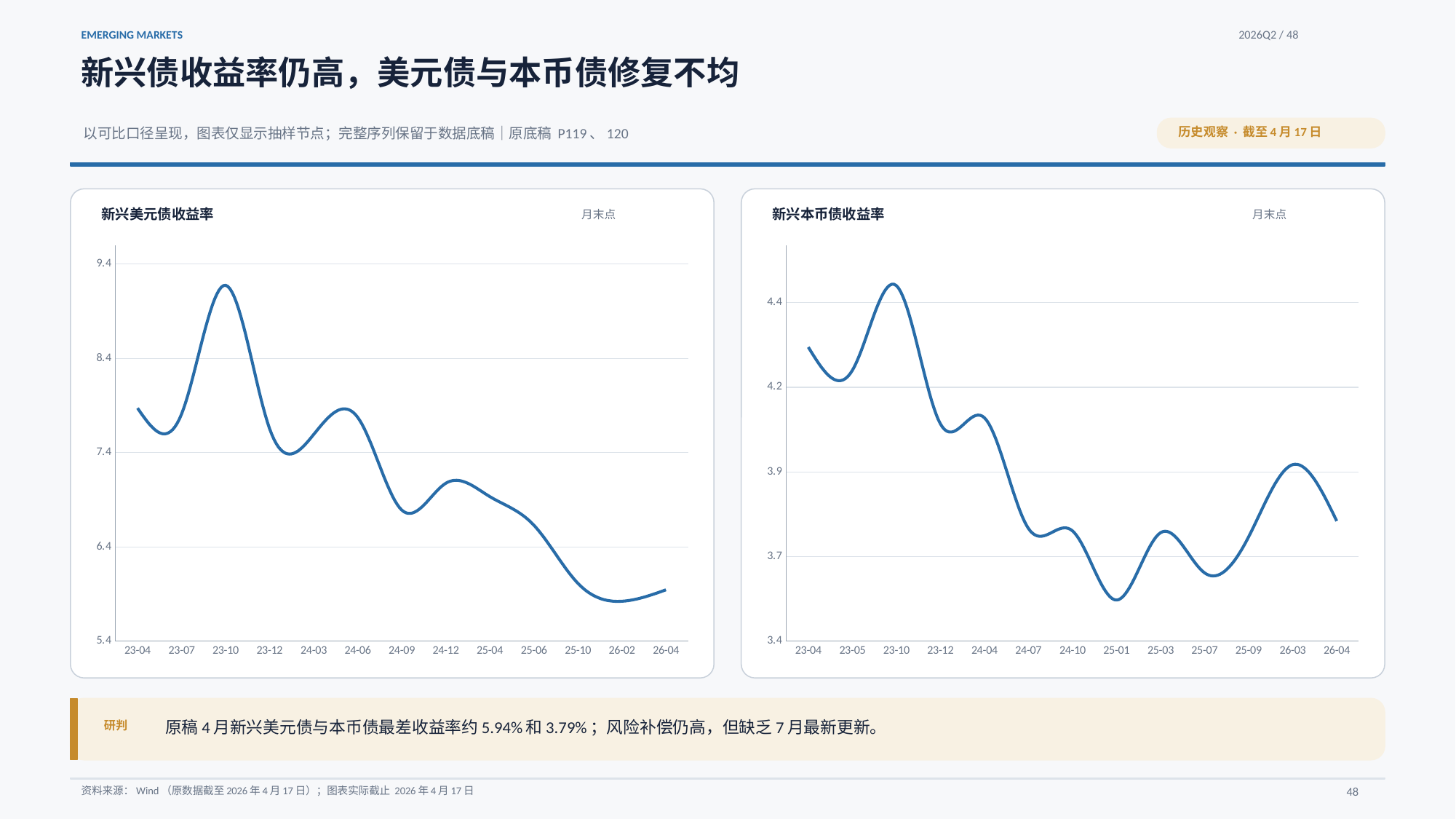

EMERGING MARKETS
2026Q2 / 48
新兴债收益率仍高，美元债与本币债修复不均

历史观察 · 截至4月17日
以可比口径呈现，图表仅显示抽样节点；完整序列保留于数据底稿｜原底稿 P119、120

新兴美元债收益率
新兴本币债收益率
月末点
月末点

### Chart

| Category |  |
|---|---|
| 23-04 | 7.871126 |
| 23-07 | 7.808821 |
| 23-10 | 9.17365 |
| 23-12 | 7.651053 |
| 24-03 | 7.59189 |
| 24-06 | 7.772716 |
| 24-09 | 6.789651 |
| 24-12 | 7.073482 |
| 25-04 | 6.932057 |
| 25-06 | 6.628929 |
| 25-10 | 6.012395 |
| 26-02 | 5.822156 |
| 26-04 | 5.943426 |

### Chart

| Category |  |
|---|---|
| 23-04 | 4.308563 |
| 23-05 | 4.239914 |
| 23-10 | 4.490303 |
| 23-12 | 4.081662 |
| 24-04 | 4.09966 |
| 24-07 | 3.772286 |
| 24-10 | 3.765492 |
| 25-01 | 3.561067 |
| 25-03 | 3.760201 |
| 25-07 | 3.641298 |
| 25-09 | 3.748014 |
| 26-03 | 3.961148 |
| 26-04 | 3.794638 |

原稿4月新兴美元债与本币债最差收益率约5.94%和3.79%；风险补偿仍高，但缺乏7月最新更新。
研判

资料来源：Wind（原数据截至2026年4月17日）；图表实际截止 2026年4月17日
48